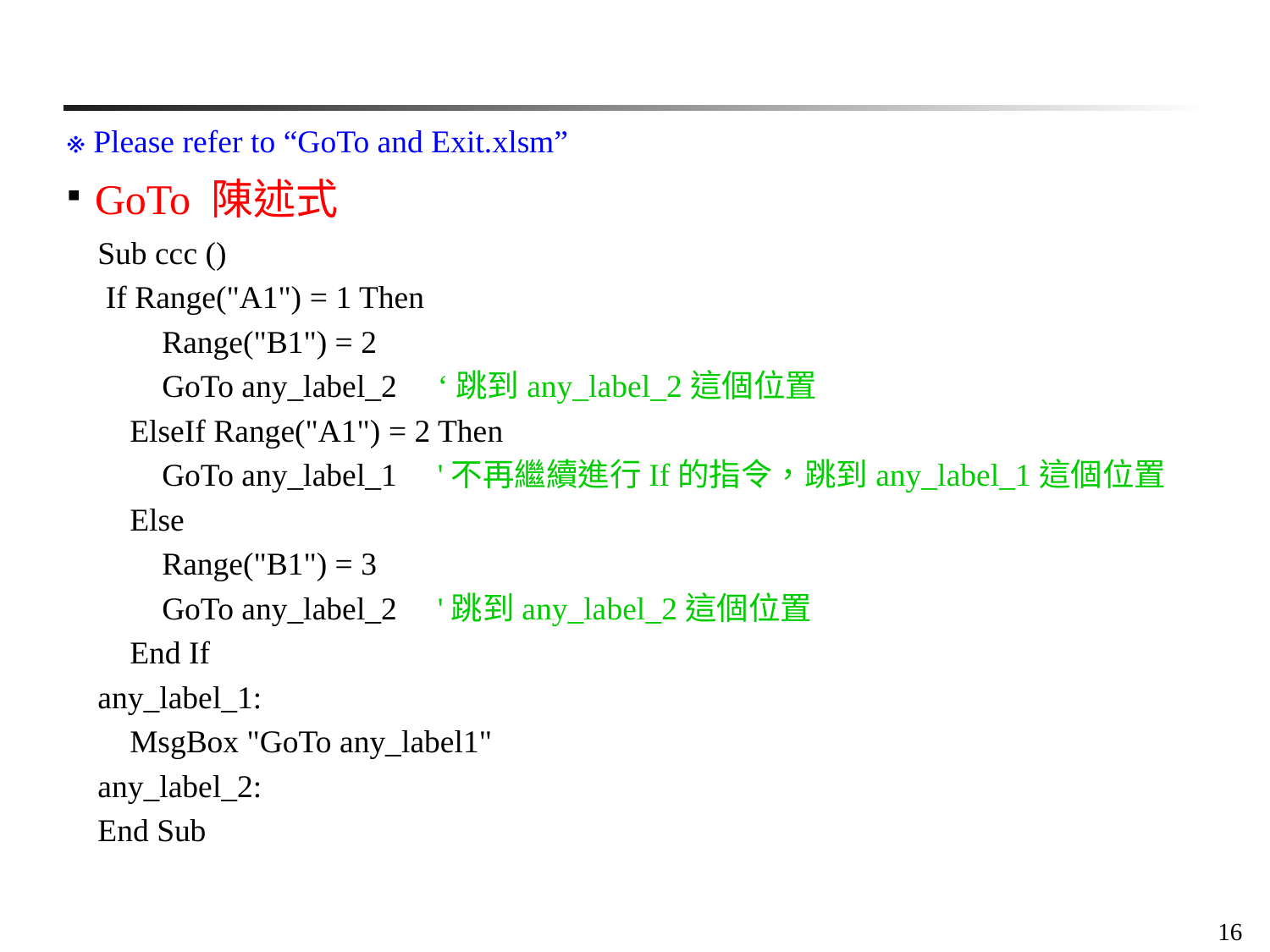

※ Please refer to “GoTo and Exit.xlsm”
GoTo 陳述式

Sub ccc ()
 If Range("A1") = 1 Then
        Range("B1") = 2
        GoTo any_label_2     ‘跳到any_label_2這個位置
    ElseIf Range("A1") = 2 Then
        GoTo any_label_1     '不再繼續進行If的指令，跳到any_label_1這個位置
    Else
        Range("B1") = 3
        GoTo any_label_2     '跳到any_label_2這個位置
    End If
any_label_1:
    MsgBox "GoTo any_label1"
any_label_2:
End Sub
16